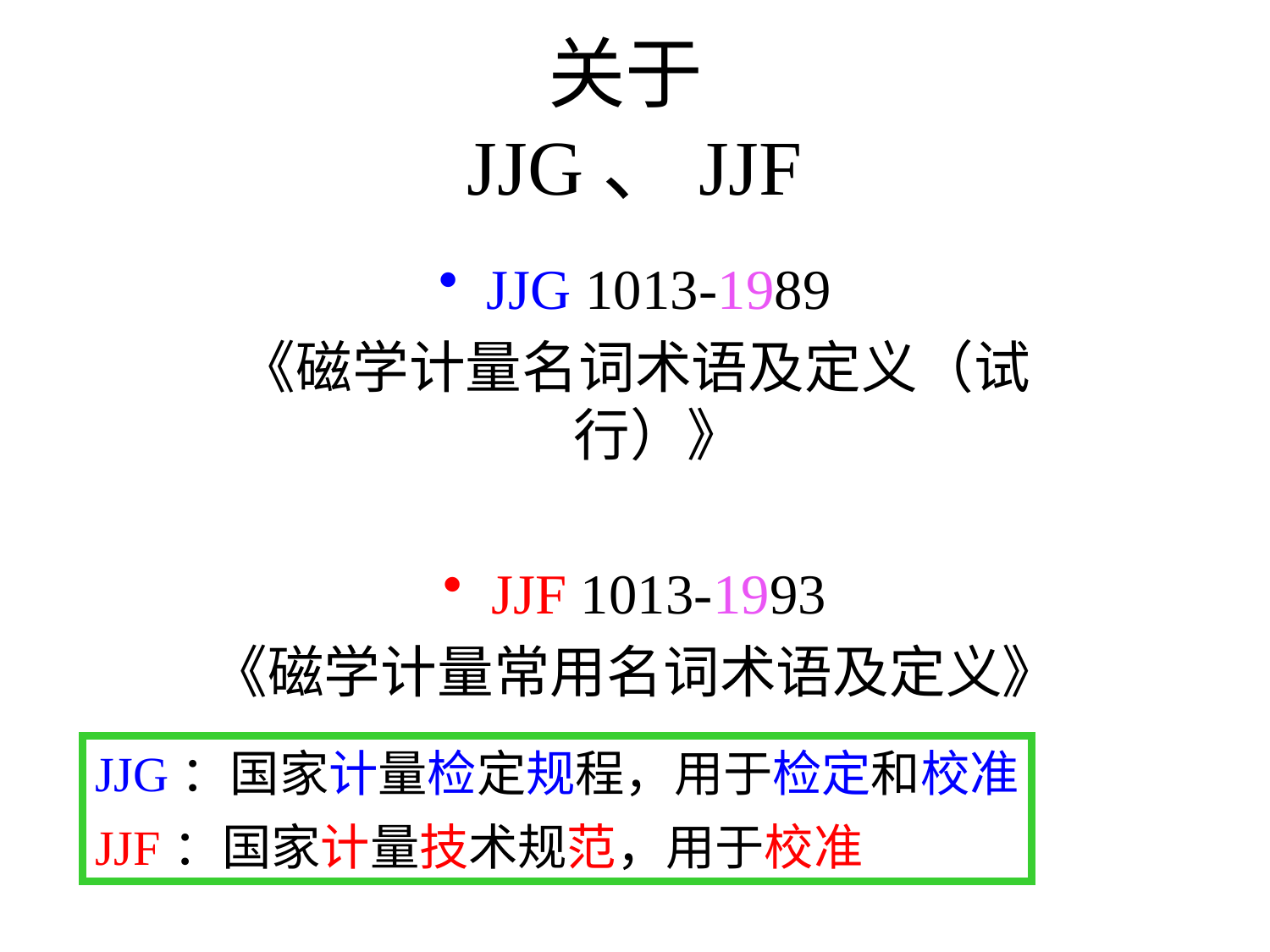

# 关于JJG、JJF
JJG 1013-1989
《磁学计量名词术语及定义（试行）》

JJF 1013-1993
《磁学计量常用名词术语及定义》
JJG：国家计量检定规程，用于检定和校准
JJF：国家计量技术规范，用于校准